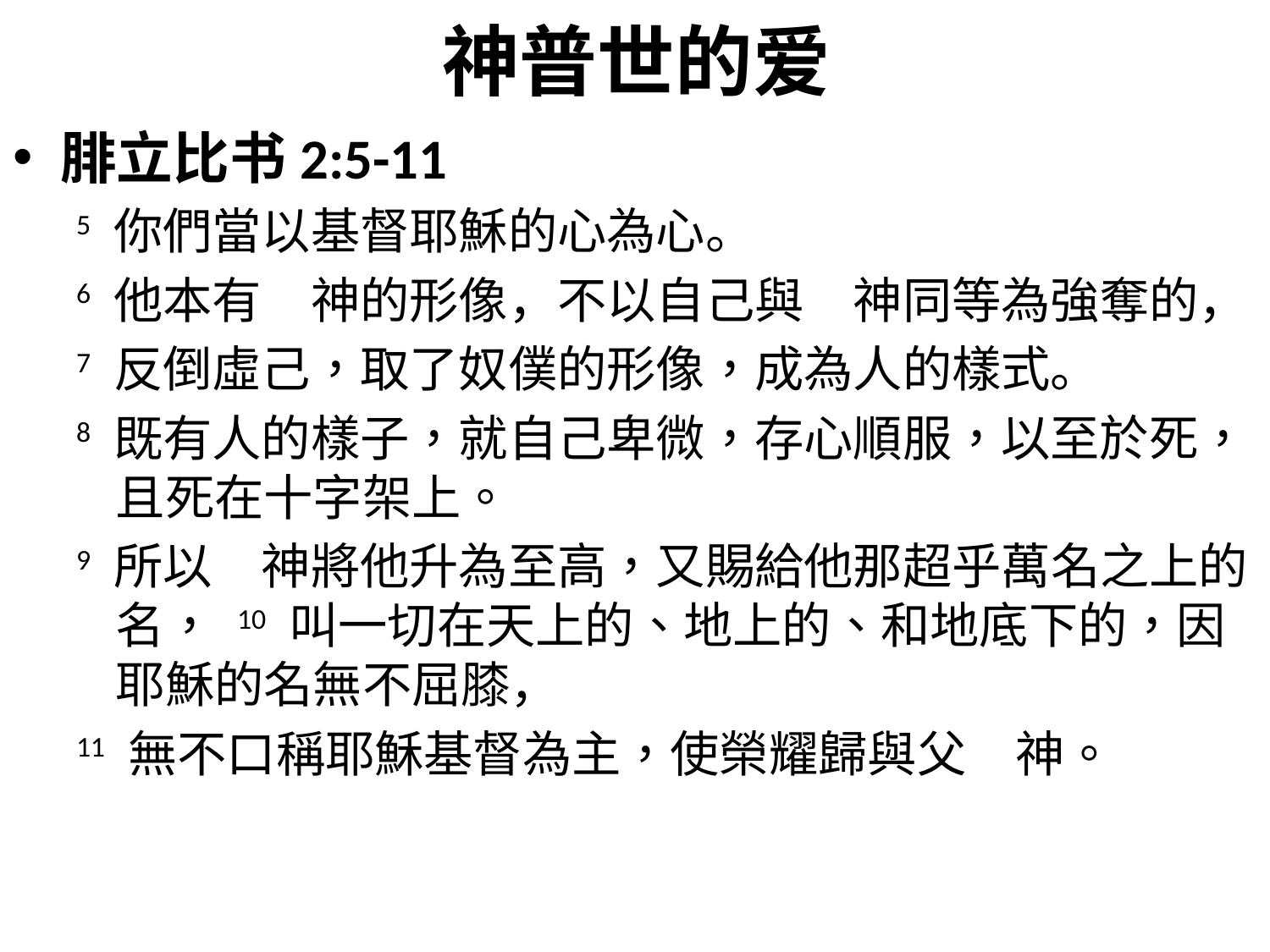

# 神普世的爱
腓立比书2:5-11
5 你們當以基督耶穌的心為心。
6 他本有　神的形像，不以自己與　神同等為強奪的，
7 反倒虛己，取了奴僕的形像，成為人的樣式。
8 既有人的樣子，就自己卑微，存心順服，以至於死，且死在十字架上。
9 所以　神將他升為至高，又賜給他那超乎萬名之上的名， 10 叫一切在天上的、地上的、和地底下的，因耶穌的名無不屈膝，
11 無不口稱耶穌基督為主，使榮耀歸與父　神。